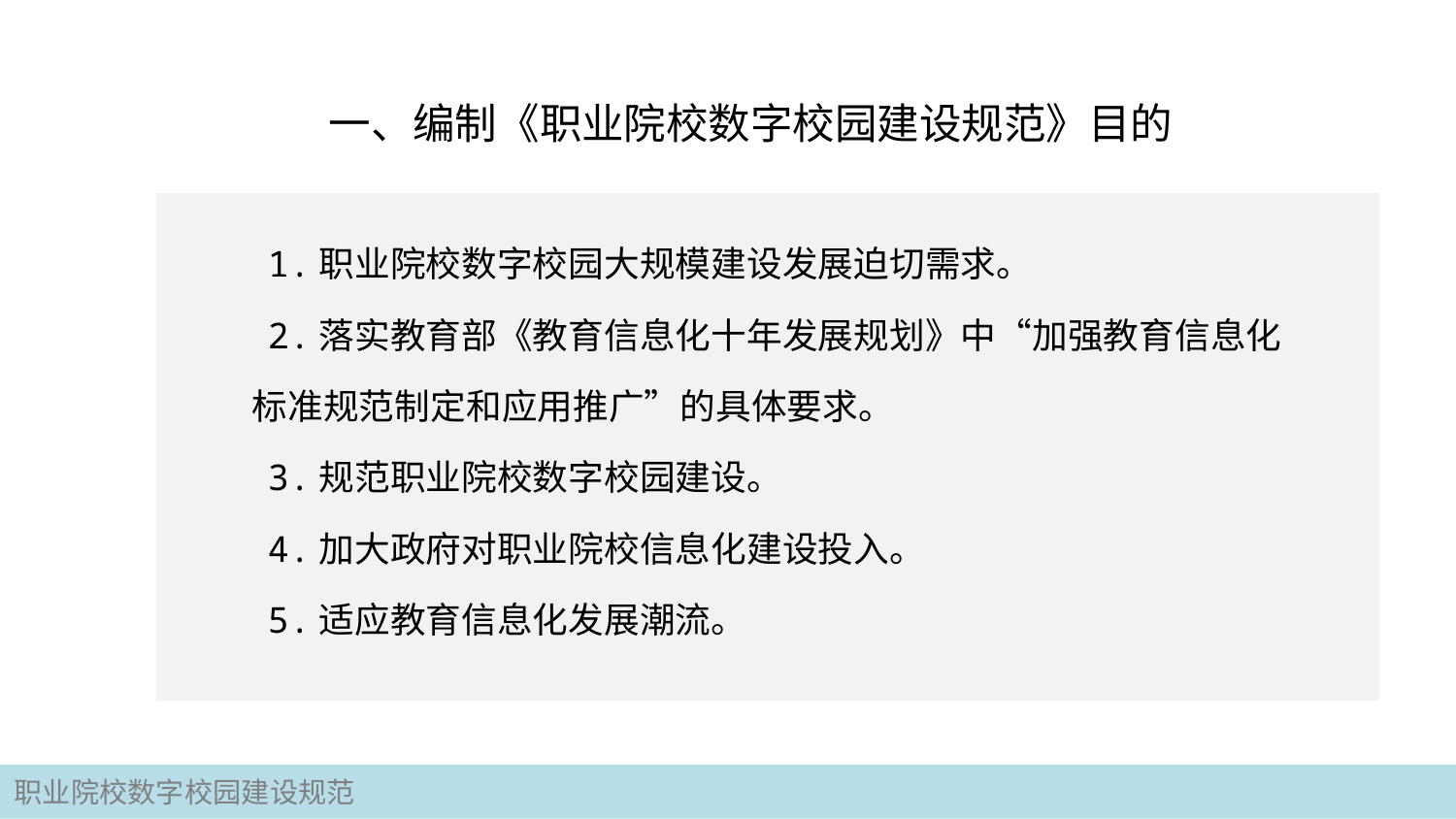

# 一、编制《职业院校数字校园建设规范》目的

   1.职业院校数字校园大规模建设发展迫切需求。
   2.落实教育部《教育信息化十年发展规划》中“加强教育信息化
     标准规范制定和应用推广”的具体要求。
   3.规范职业院校数字校园建设。
   4.加大政府对职业院校信息化建设投入。
   5.适应教育信息化发展潮流。

职业院校数字校园建设规范